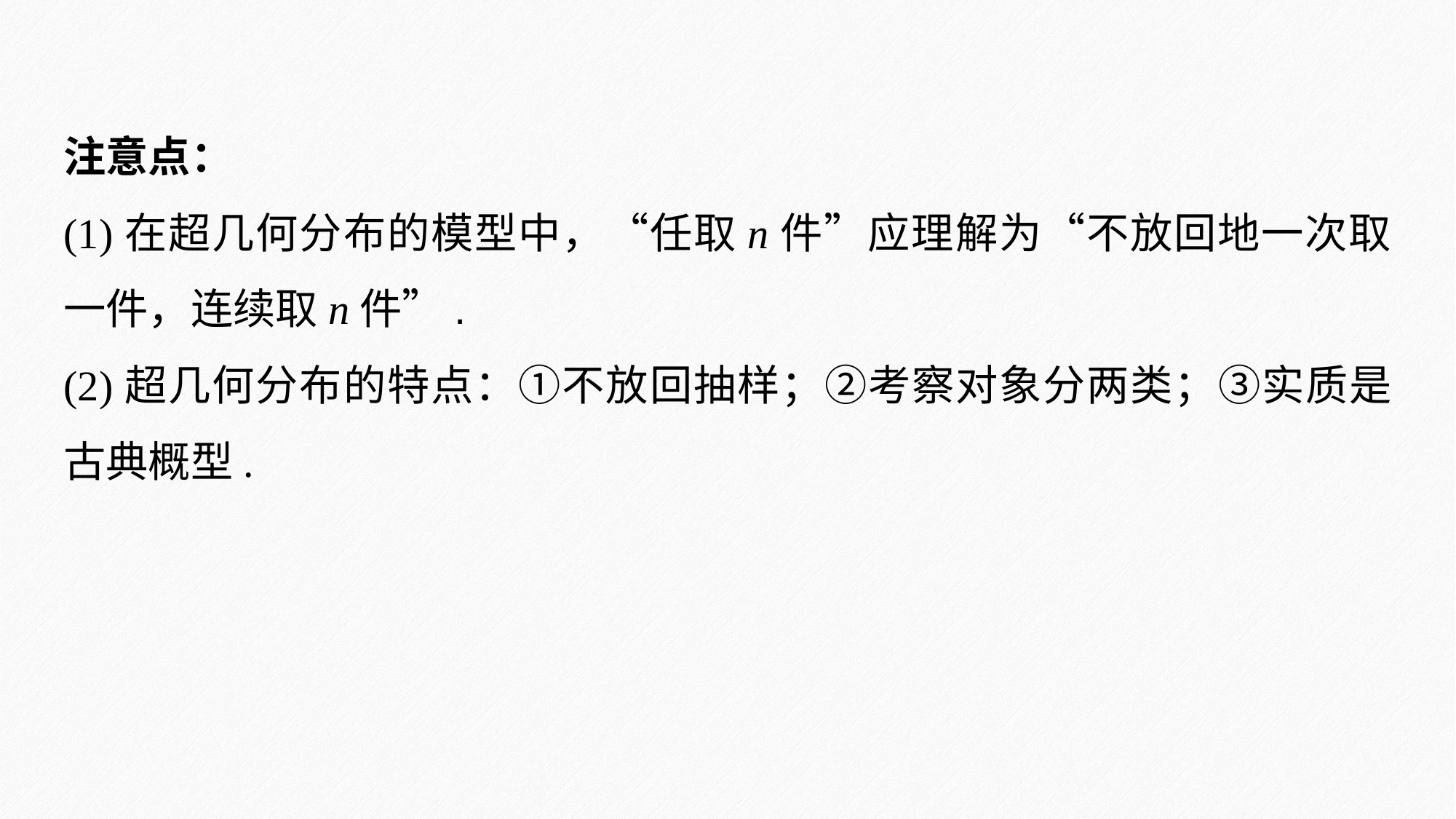

注意点：
(1)在超几何分布的模型中，“任取n件”应理解为“不放回地一次取一件，连续取n件”.
(2)超几何分布的特点：①不放回抽样；②考察对象分两类；③实质是古典概型.